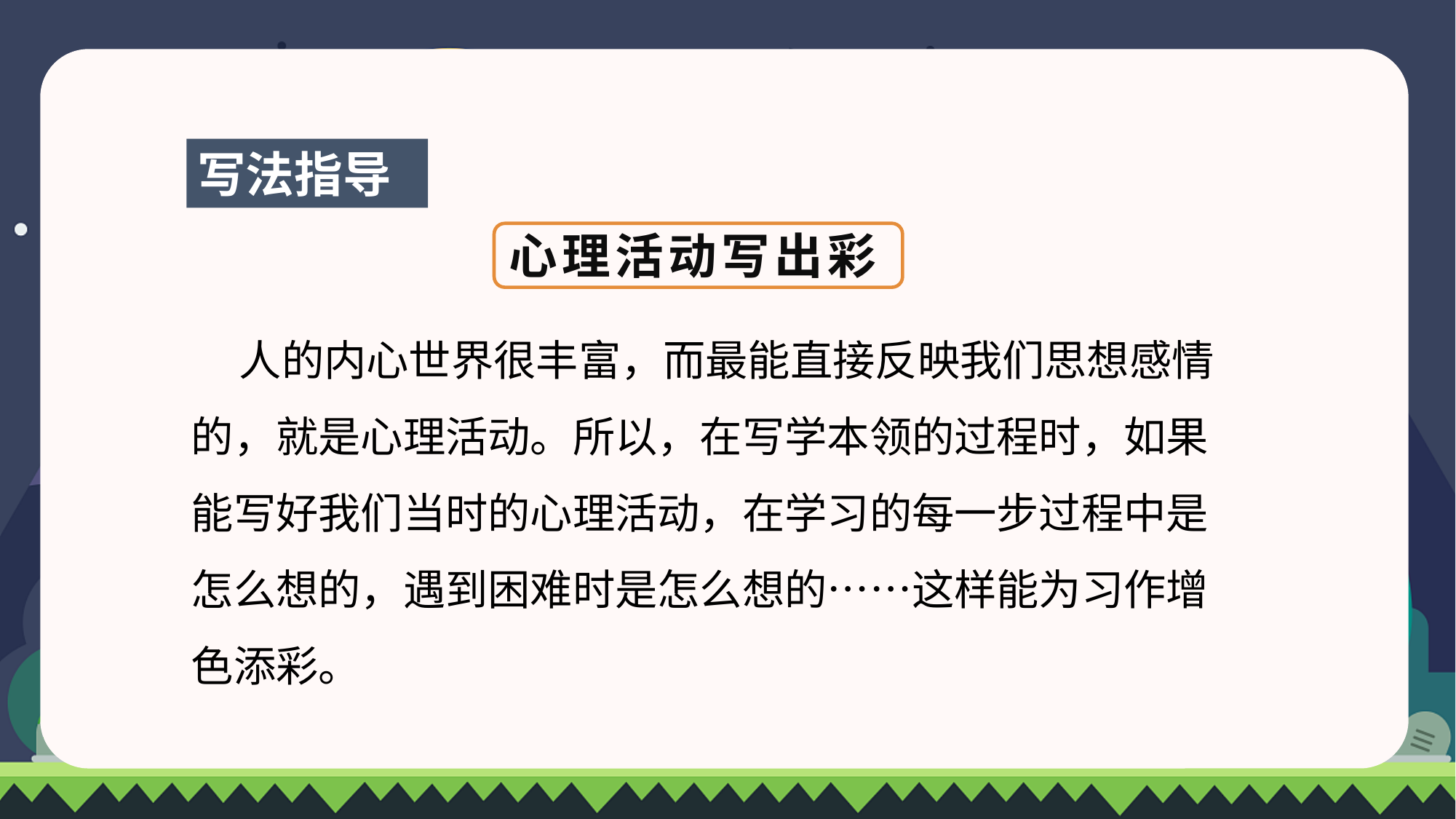

写法指导
心理活动写出彩

    人的内心世界很丰富，而最能直接反映我们思想感情的，就是心理活动。所以，在写学本领的过程时，如果能写好我们当时的心理活动，在学习的每一步过程中是怎么想的，遇到困难时是怎么想的……这样能为习作增色添彩。